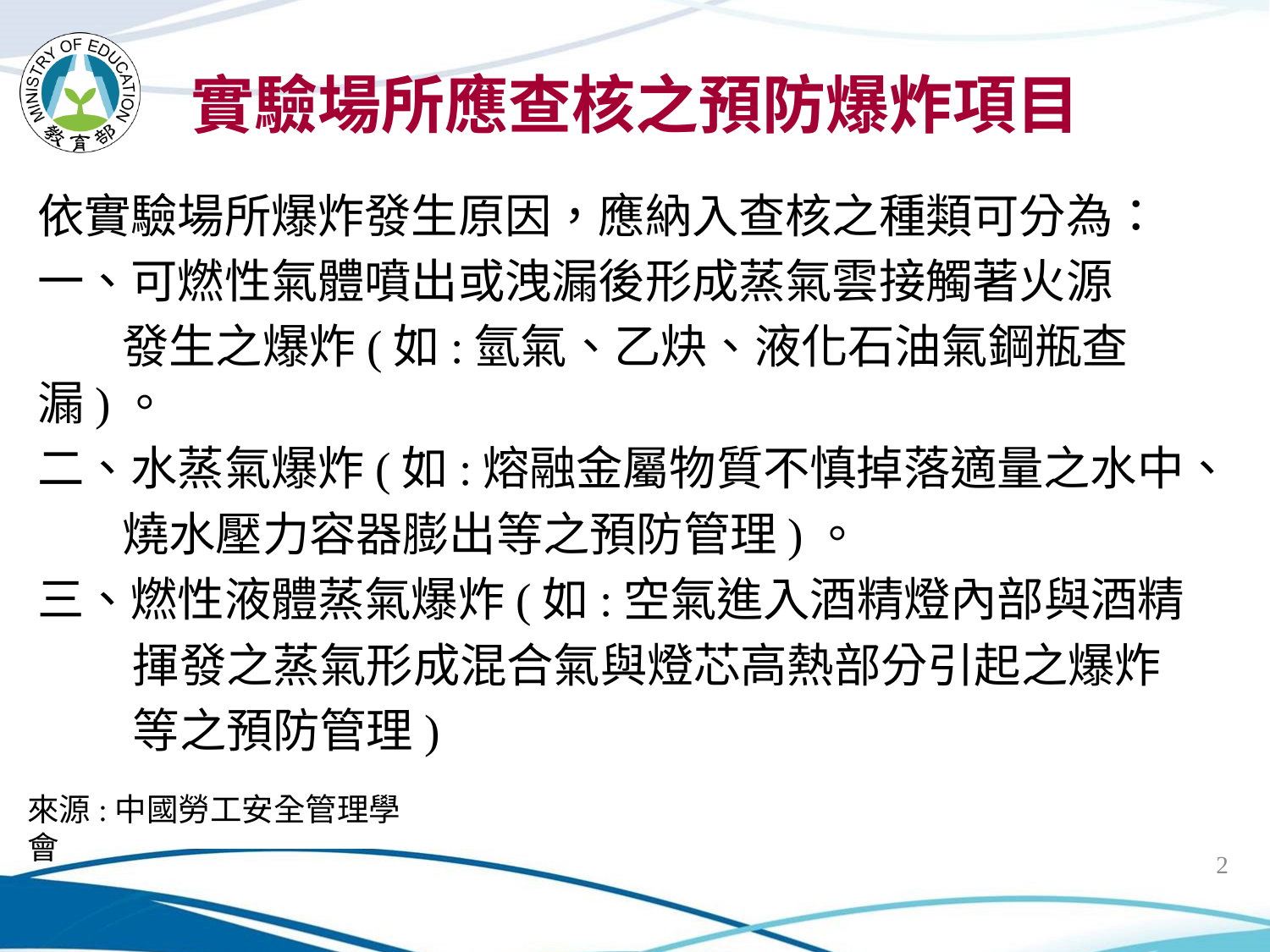

# 實驗場所應查核之預防爆炸項目
依實驗場所爆炸發生原因，應納入查核之種類可分為：
一、可燃性氣體噴出或洩漏後形成蒸氣雲接觸著火源
       發生之爆炸(如:氫氣、乙炔、液化石油氣鋼瓶查漏)。
二、水蒸氣爆炸(如:熔融金屬物質不慎掉落適量之水中、
       燒水壓力容器膨出等之預防管理)。
三、燃性液體蒸氣爆炸(如:空氣進入酒精燈內部與酒精
        揮發之蒸氣形成混合氣與燈芯高熱部分引起之爆炸
        等之預防管理)
來源:中國勞工安全管理學會
2